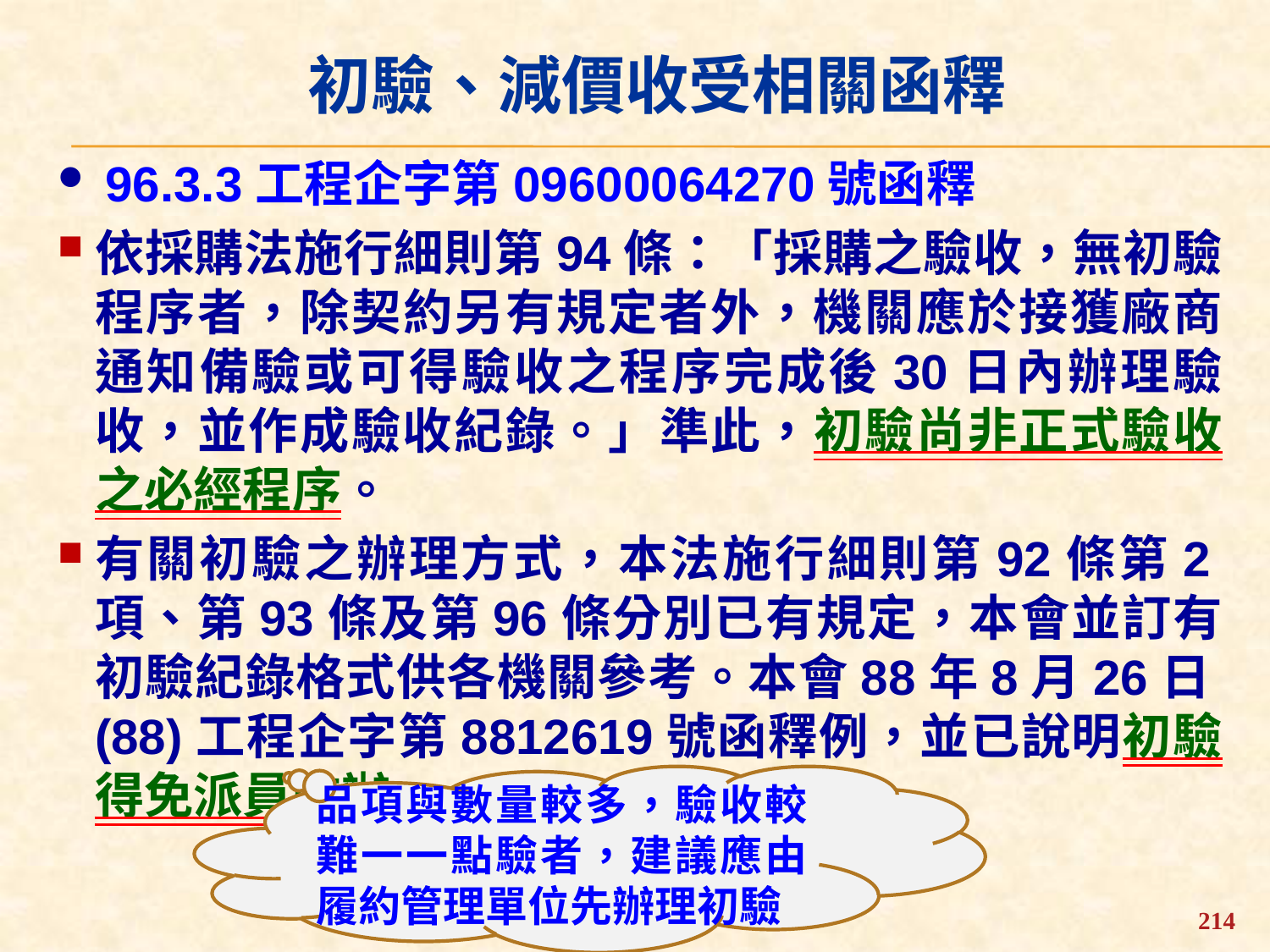

初驗、減價收受相關函釋
96.3.3工程企字第09600064270號函釋
依採購法施行細則第94條：「採購之驗收，無初驗程序者，除契約另有規定者外，機關應於接獲廠商通知備驗或可得驗收之程序完成後30日內辦理驗收，並作成驗收紀錄。」準此，初驗尚非正式驗收之必經程序。
有關初驗之辦理方式，本法施行細則第92條第2項、第93條及第96條分別已有規定，本會並訂有初驗紀錄格式供各機關參考。本會88年8月26日(88)工程企字第8812619號函釋例，並已說明初驗得免派員監辦。
品項與數量較多，驗收較難一一點驗者，建議應由履約管理單位先辦理初驗
214